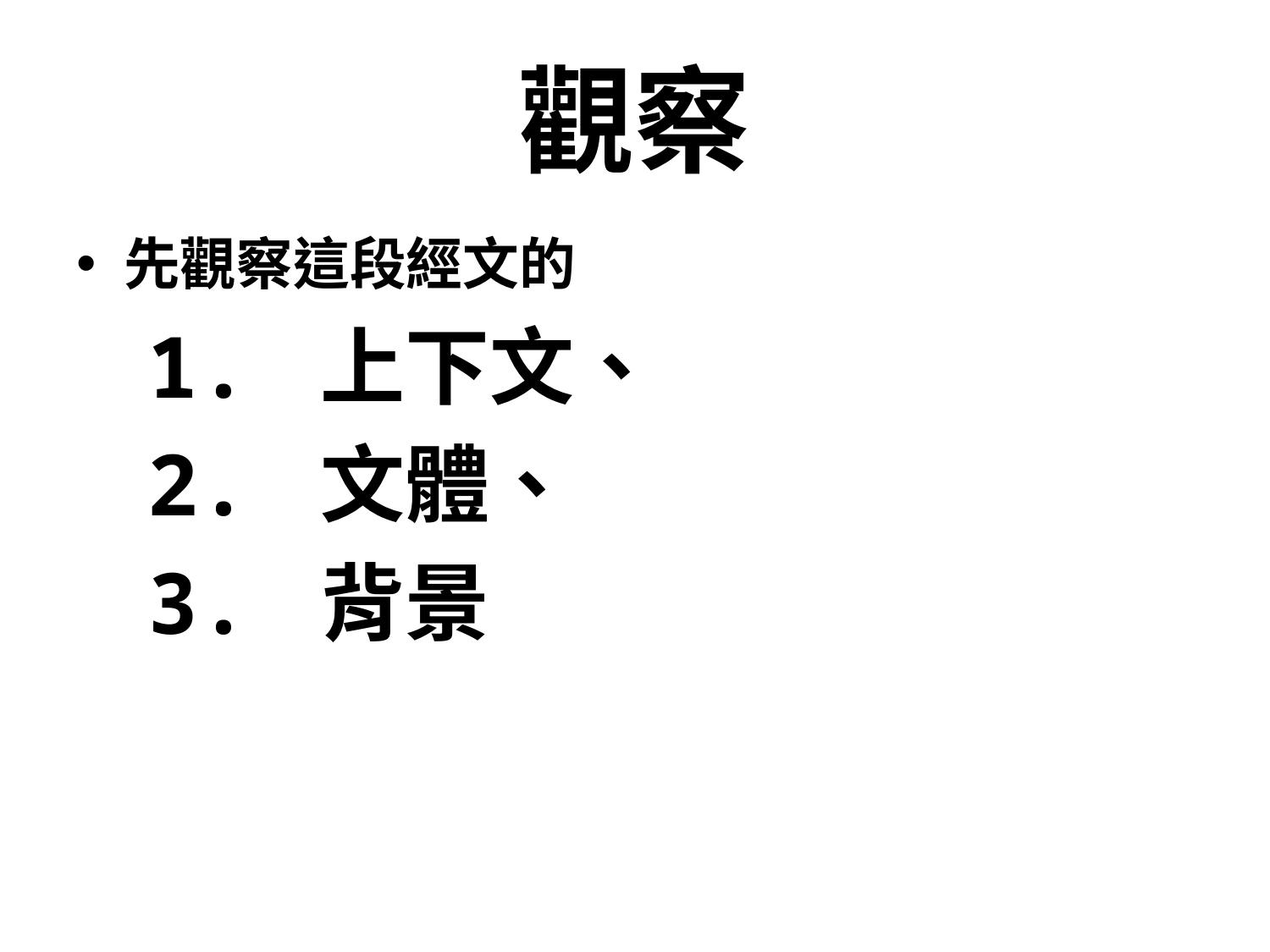

# 觀察
先觀察這段經文的
	1. 上下文、
	2. 文體、
	3. 背景